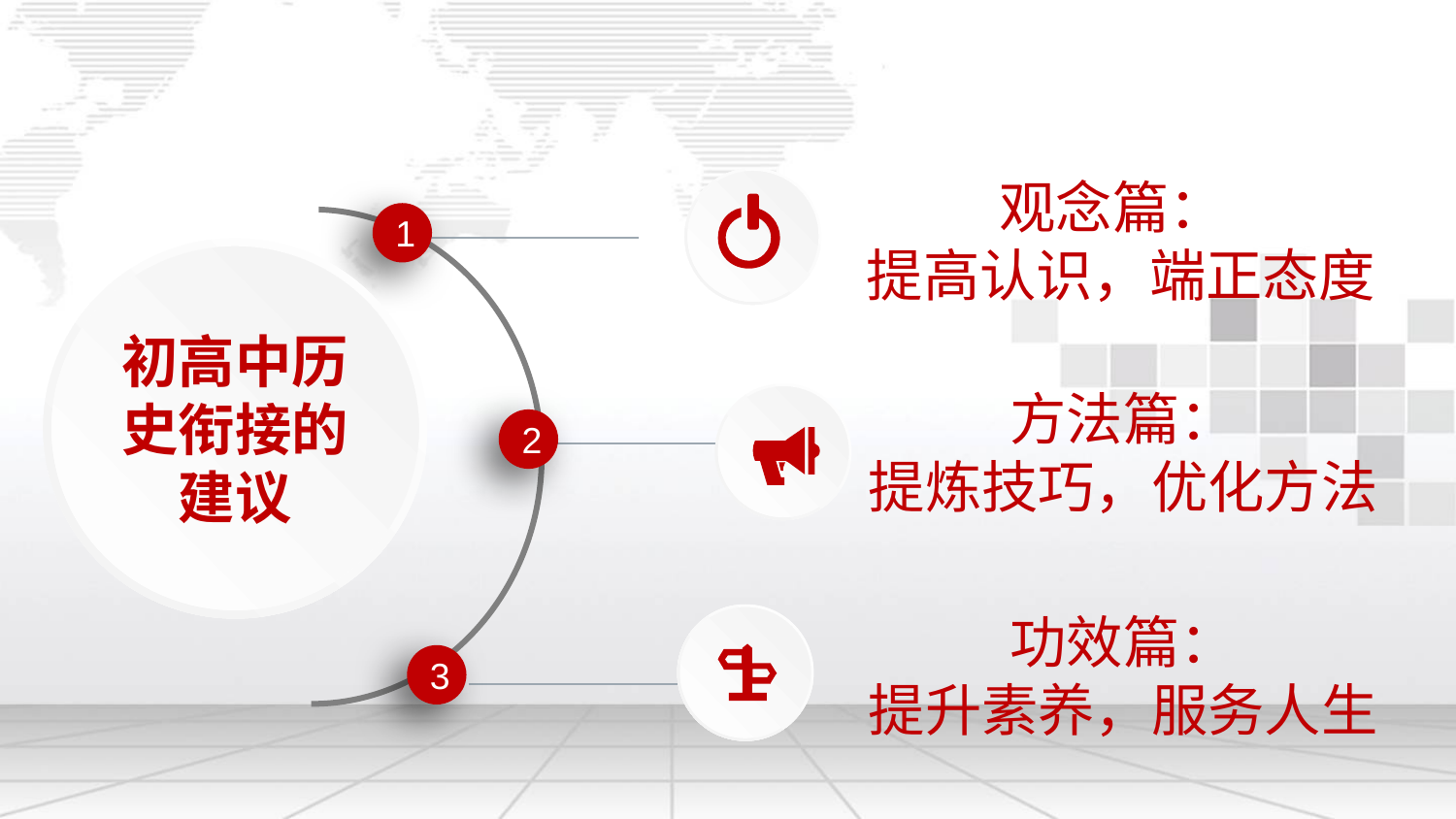

观念篇：
   提高认识，端正态度

1

初高中历史衔接的建议
方法篇：
提炼技巧，优化方法

2
功效篇：
提升素养，服务人生

3